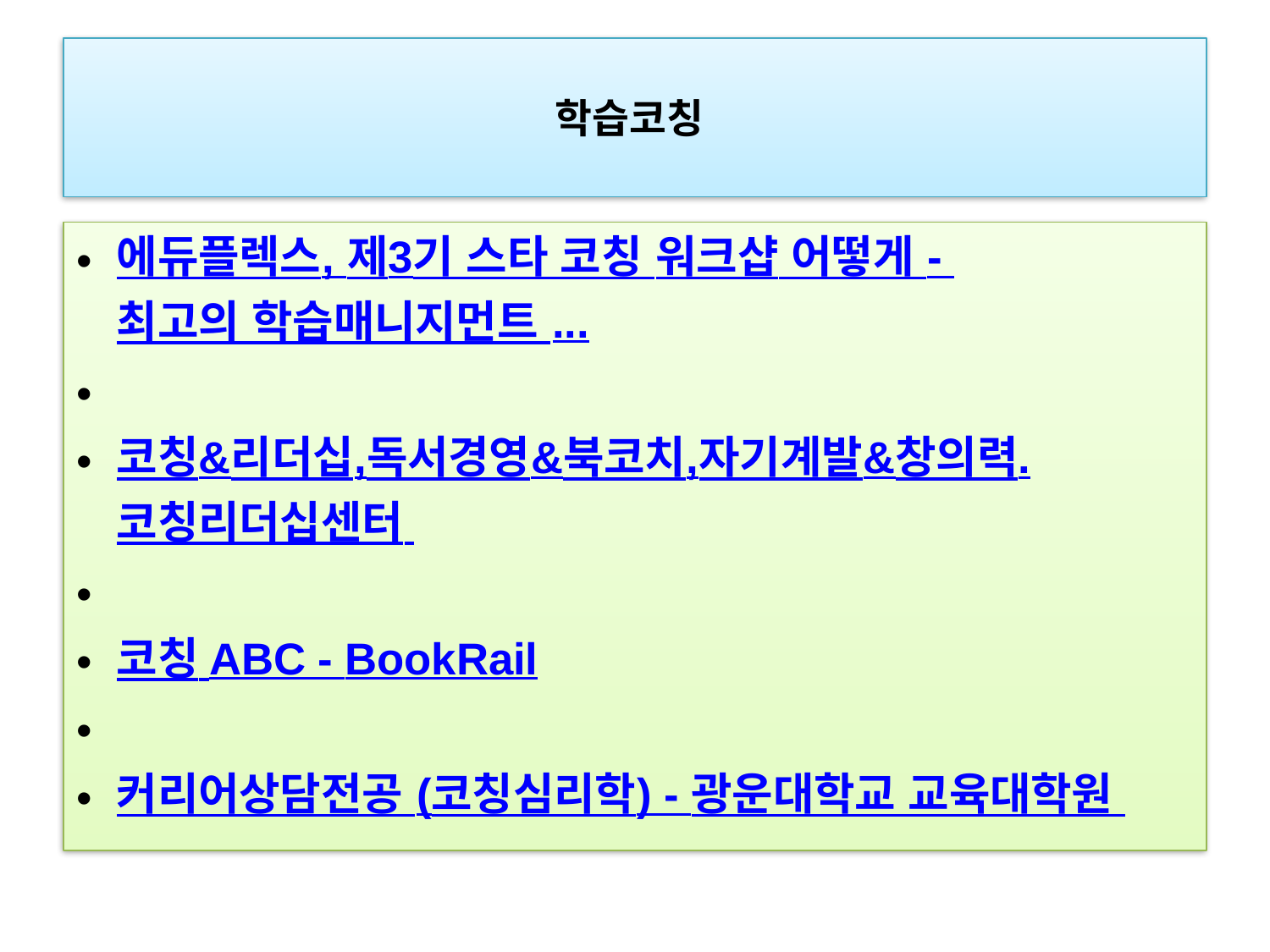

# 학습코칭
에듀플렉스, 제3기 스타 코칭 워크샵 어떻게 - 최고의 학습매니지먼트 ...

코칭&리더십,독서경영&북코치,자기계발&창의력.코칭리더십센터

코칭 ABC - BookRail

커리어상담전공 (코칭심리학) - 광운대학교 교육대학원